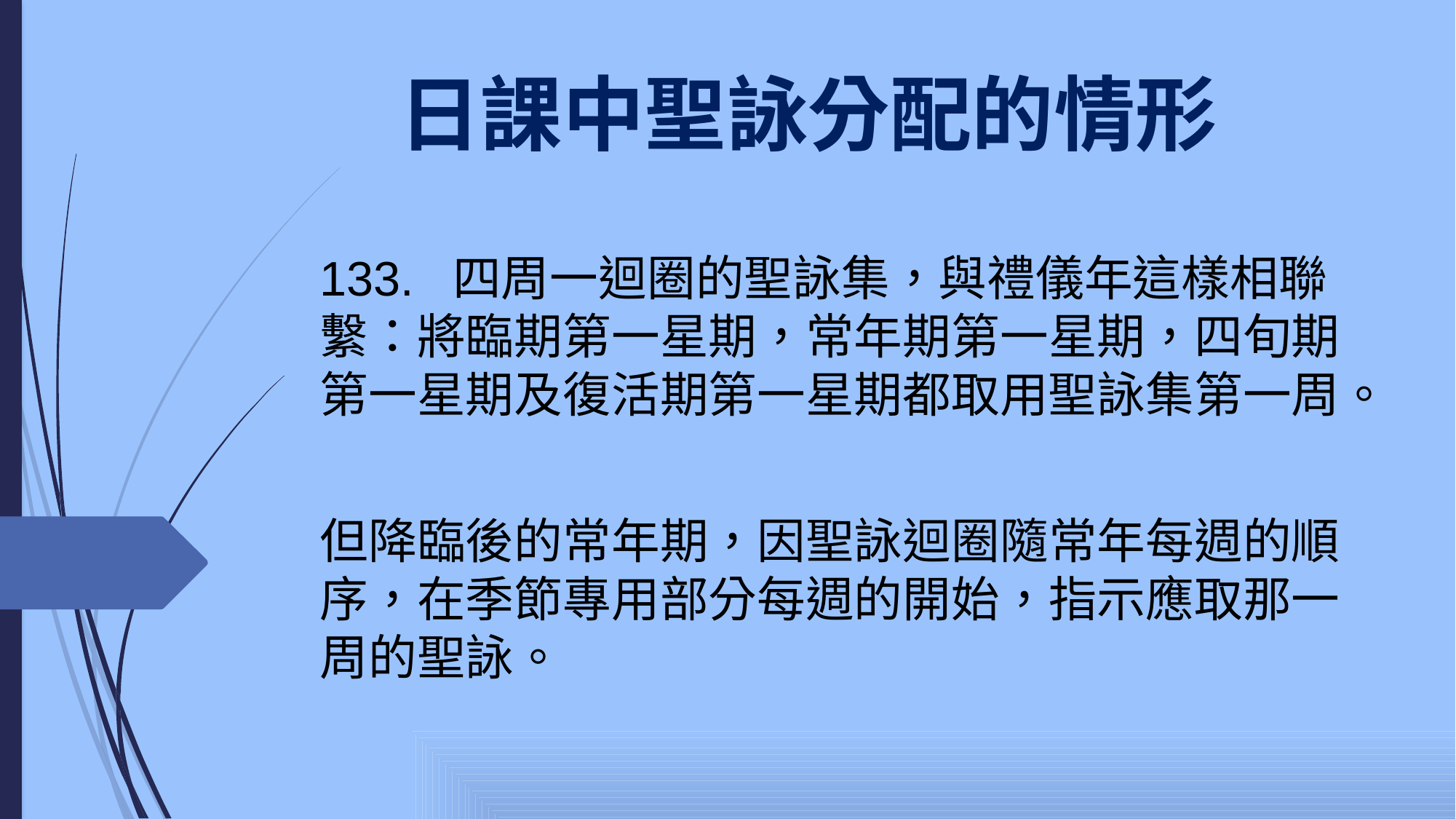

# 日課中聖詠分配的情形
133.  四周一迴圈的聖詠集，與禮儀年這樣相聯繫：將臨期第一星期，常年期第一星期，四旬期第一星期及復活期第一星期都取用聖詠集第一周。

但降臨後的常年期，因聖詠迴圈隨常年每週的順序，在季節專用部分每週的開始，指示應取那一周的聖詠。